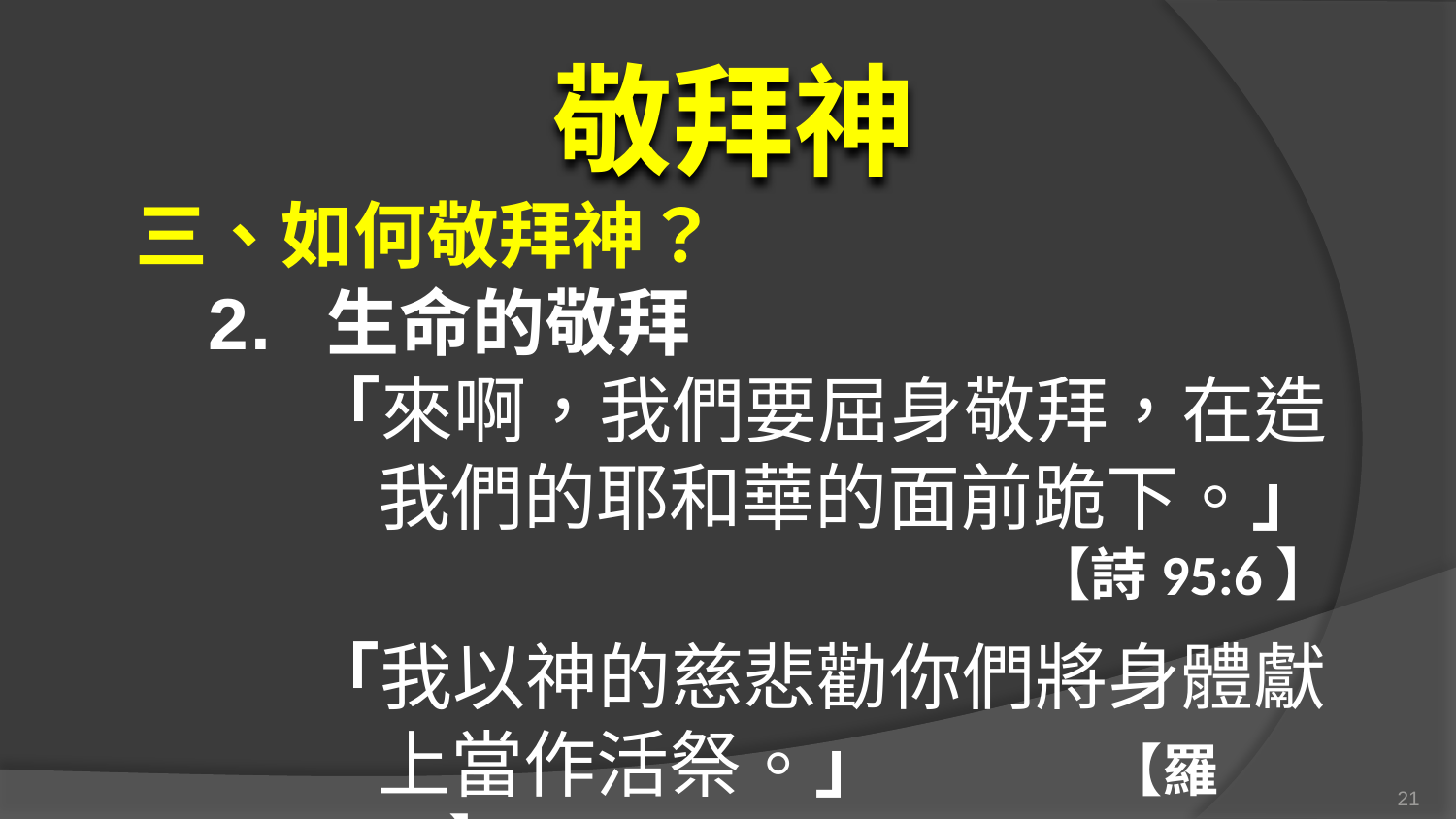

敬拜神
三、如何敬拜神？
生命的敬拜
「來啊，我們要屈身敬拜，在造我們的耶和華的面前跪下。」
【詩95:6】

「我以神的慈悲勸你們將身體獻上當作活祭。」		【羅12】

21